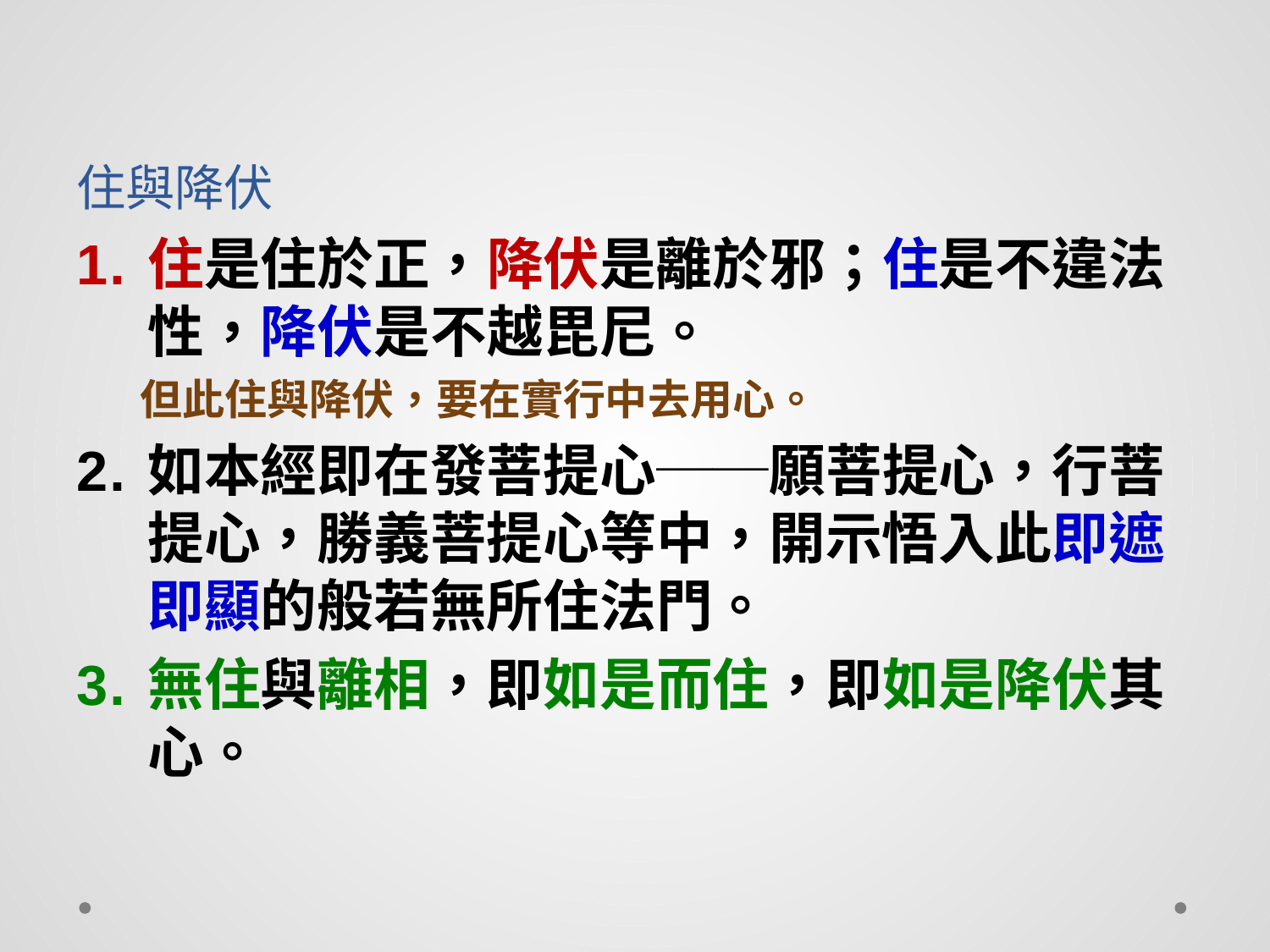

# 住與降伏
住是住於正，降伏是離於邪；住是不違法性，降伏是不越毘尼。
但此住與降伏，要在實行中去用心。
如本經即在發菩提心──願菩提心，行菩提心，勝義菩提心等中，開示悟入此即遮即顯的般若無所住法門。
無住與離相，即如是而住，即如是降伏其心。